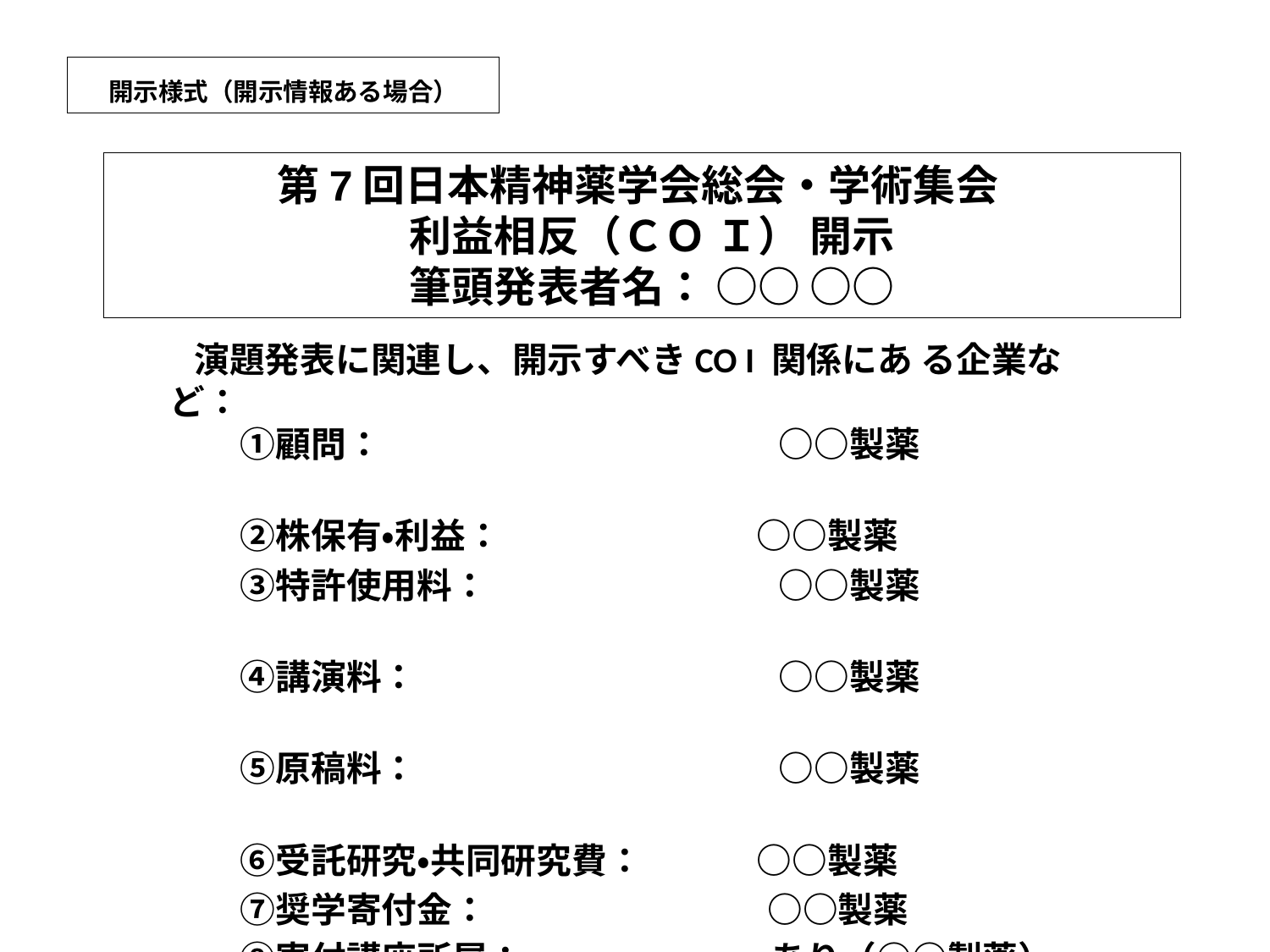

# 開示様式（開示情報ある場合）
第7回日本精神薬学会総会・学術集会
 利益相反（ＣＯ Ｉ） 開示
 筆頭発表者名： ○○ ○○
  演題発表に関連し、開示すべきCO I 関係にあ る企業など：
　　①顧問：　　　　　　　　 　　　○○製薬
　　②株保有・利益：　　　　　　 　○○製薬
　　③特許使用料：　　　　　　　 　○○製薬
　　④講演料：　　　　　　　　　 　○○製薬
　　⑤原稿料：　　　　　　　　　 　○○製薬
　　⑥受託研究・共同研究費：　　 　○○製薬
　　⑦奨学寄付金：　   　　　　　 　○○製薬
　　⑧寄付講座所属：　　　　　　　あり（○○製薬）
　　⑨贈答品などの報酬：　　　　　あり（○○製薬）
　　※この形式はサンプルなので、必要な情報が 開示されれば、形式は自由です。